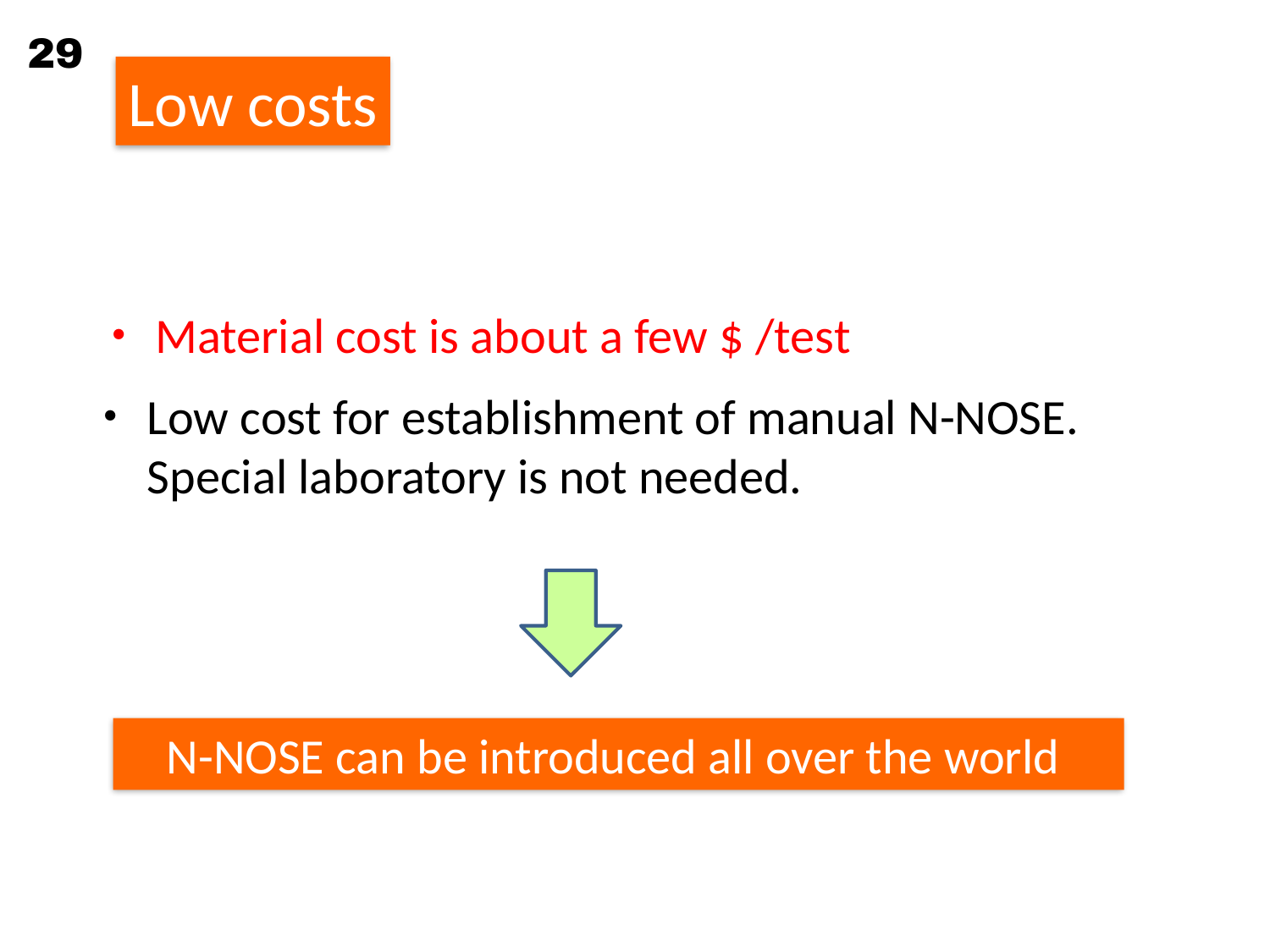

29
Low costs
・Material cost is about a few $ /test
・Low cost for establishment of manual N-NOSE.
　Special laboratory is not needed.

N-NOSE can be introduced all over the world